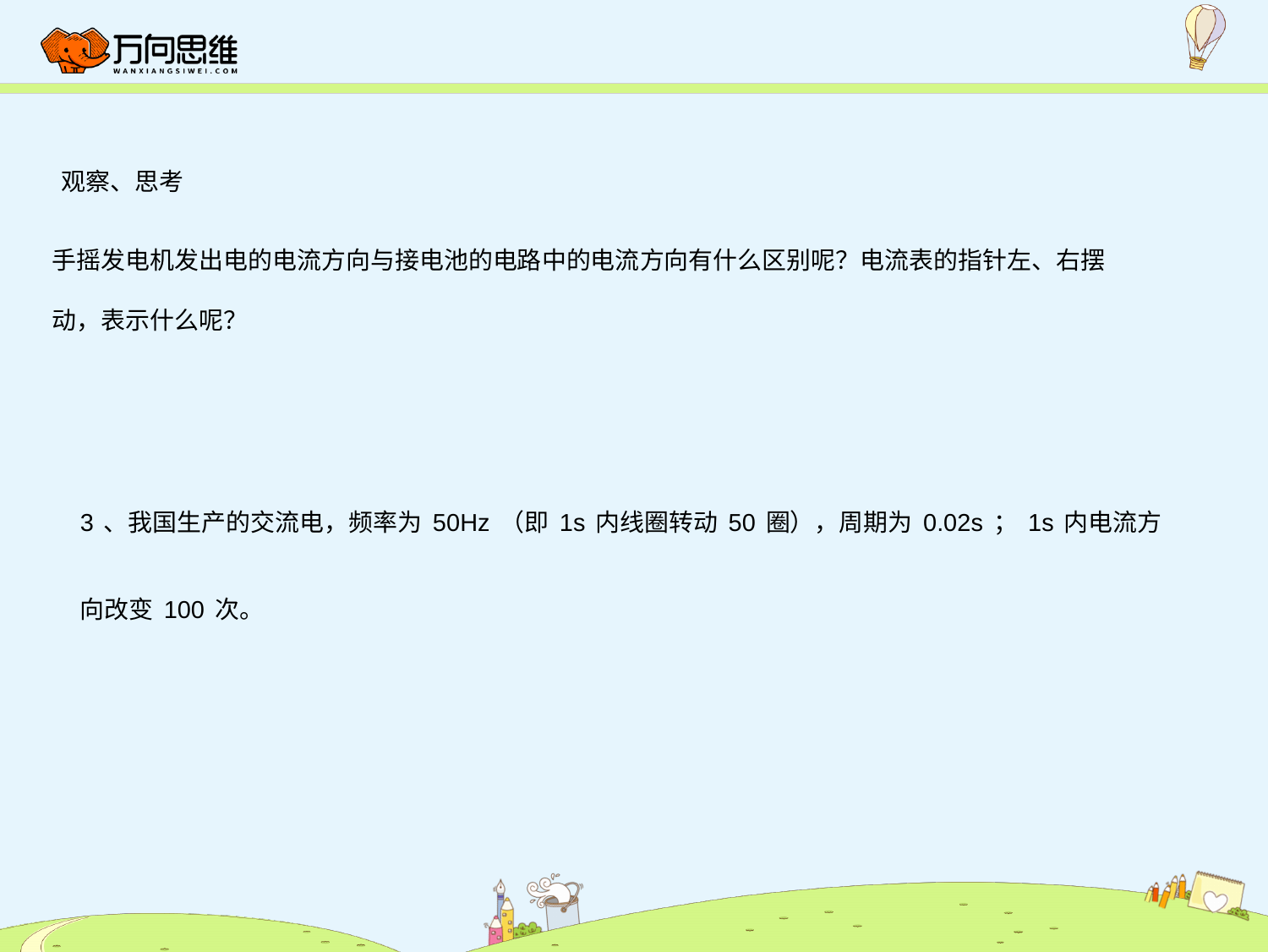

观察、思考
手摇发电机发出电的电流方向与接电池的电路中的电流方向有什么区别呢？电流表的指针左、右摆动，表示什么呢？
3、我国生产的交流电，频率为50Hz（即1s内线圈转动50圈），周期为0.02s；1s内电流方向改变100次。